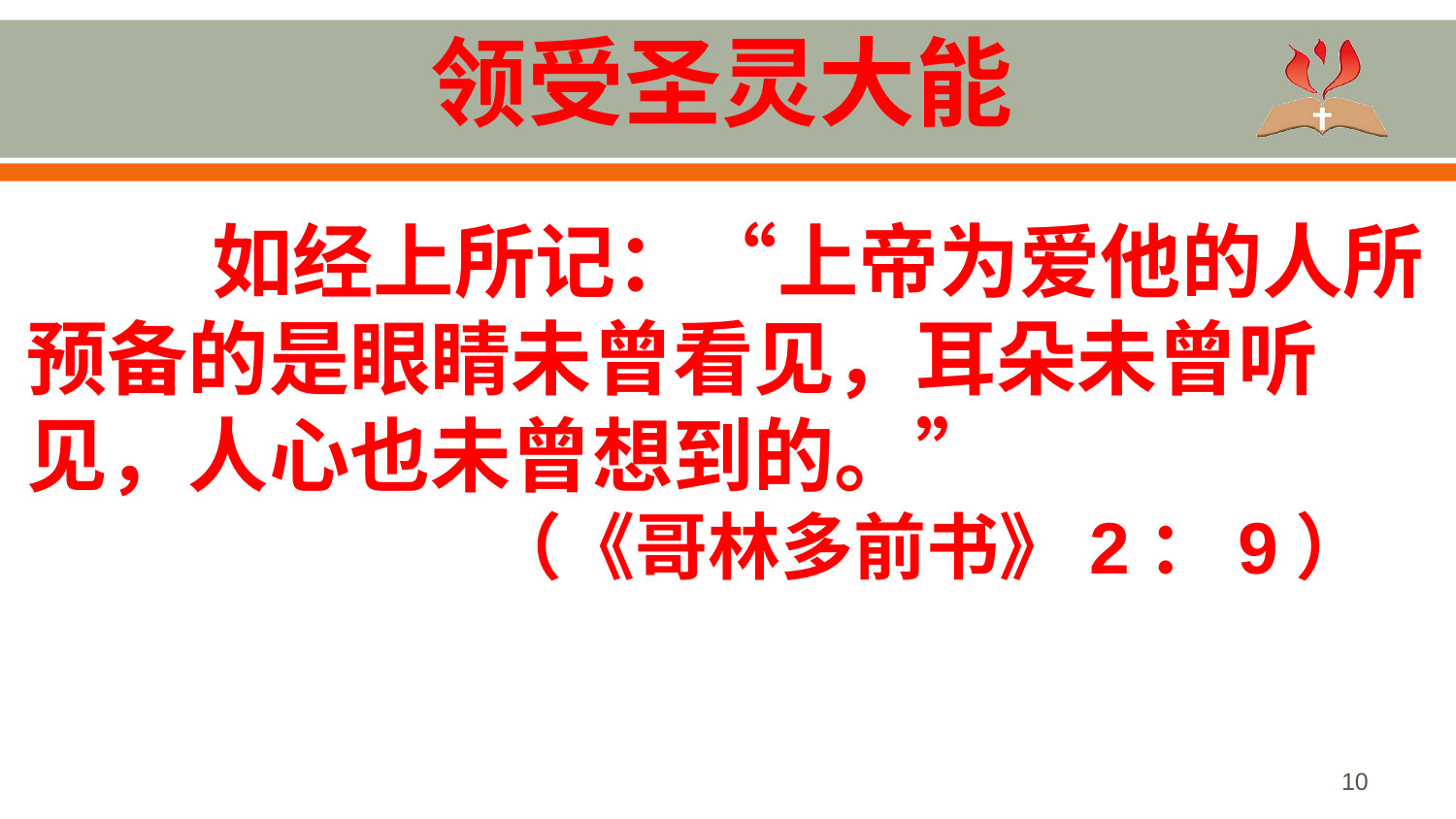

领受圣灵大能

         如经上所记：“上帝为爱他的人所预备的是眼睛未曾看见，耳朵未曾听见，人心也未曾想到的。”
                           （《哥林多前书》2：9）

10